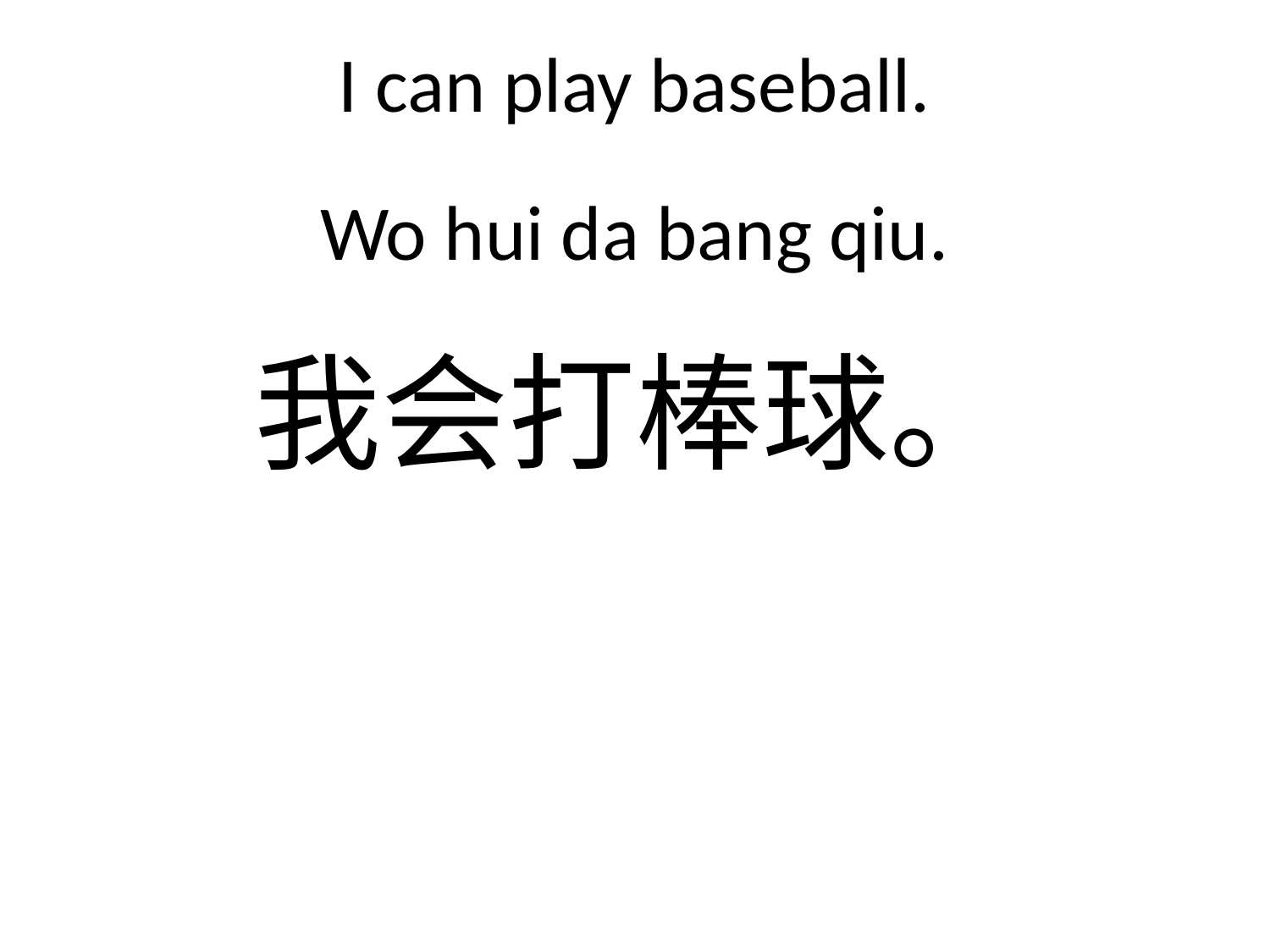

# I can play baseball.
Wo hui da bang qiu.
我会打棒球。